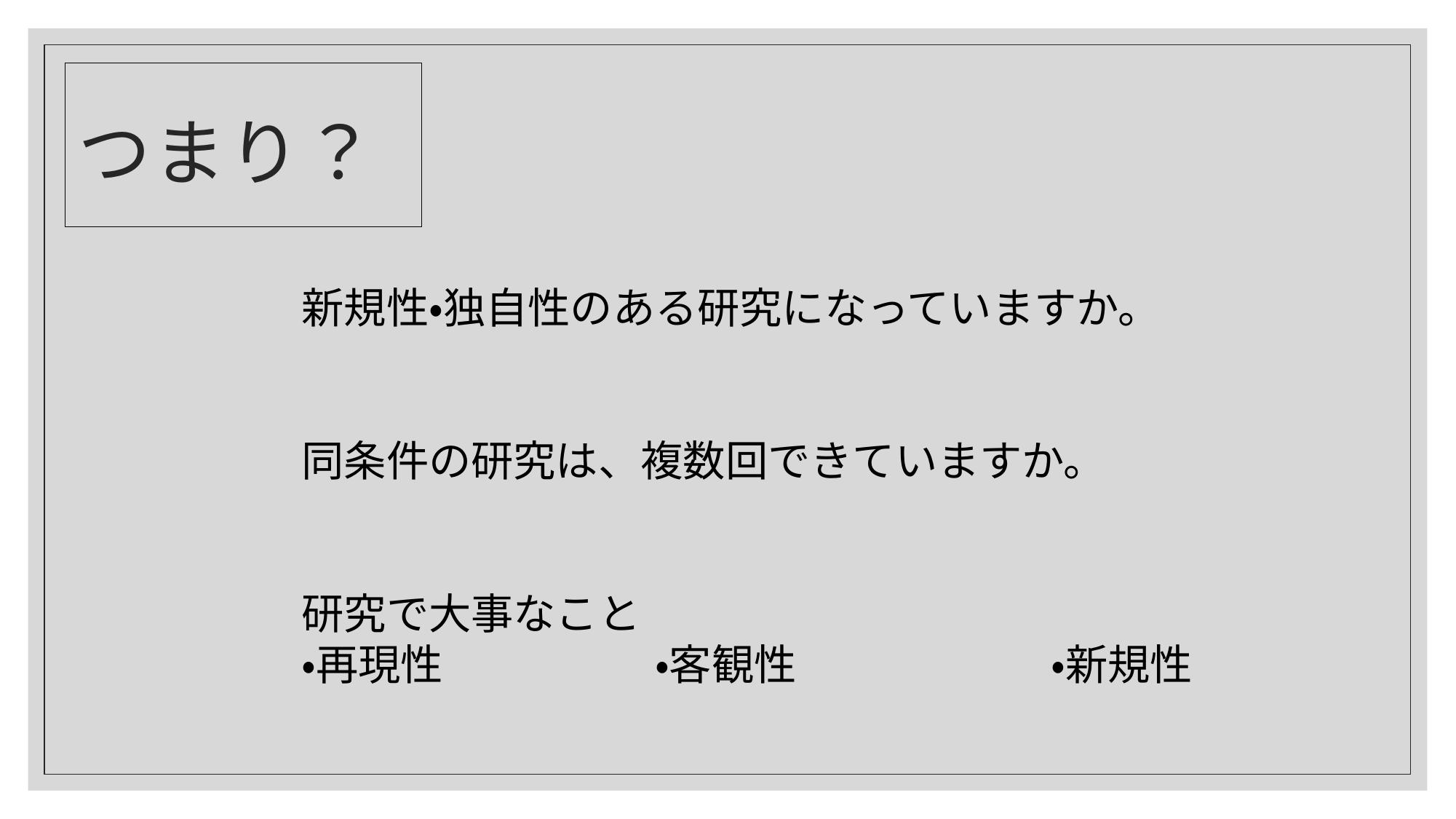

# つまり？
新規性・独自性のある研究になっていますか。

同条件の研究は、複数回できていますか。

研究で大事なこと
・再現性　　　　　・客観性　　　　　　・新規性